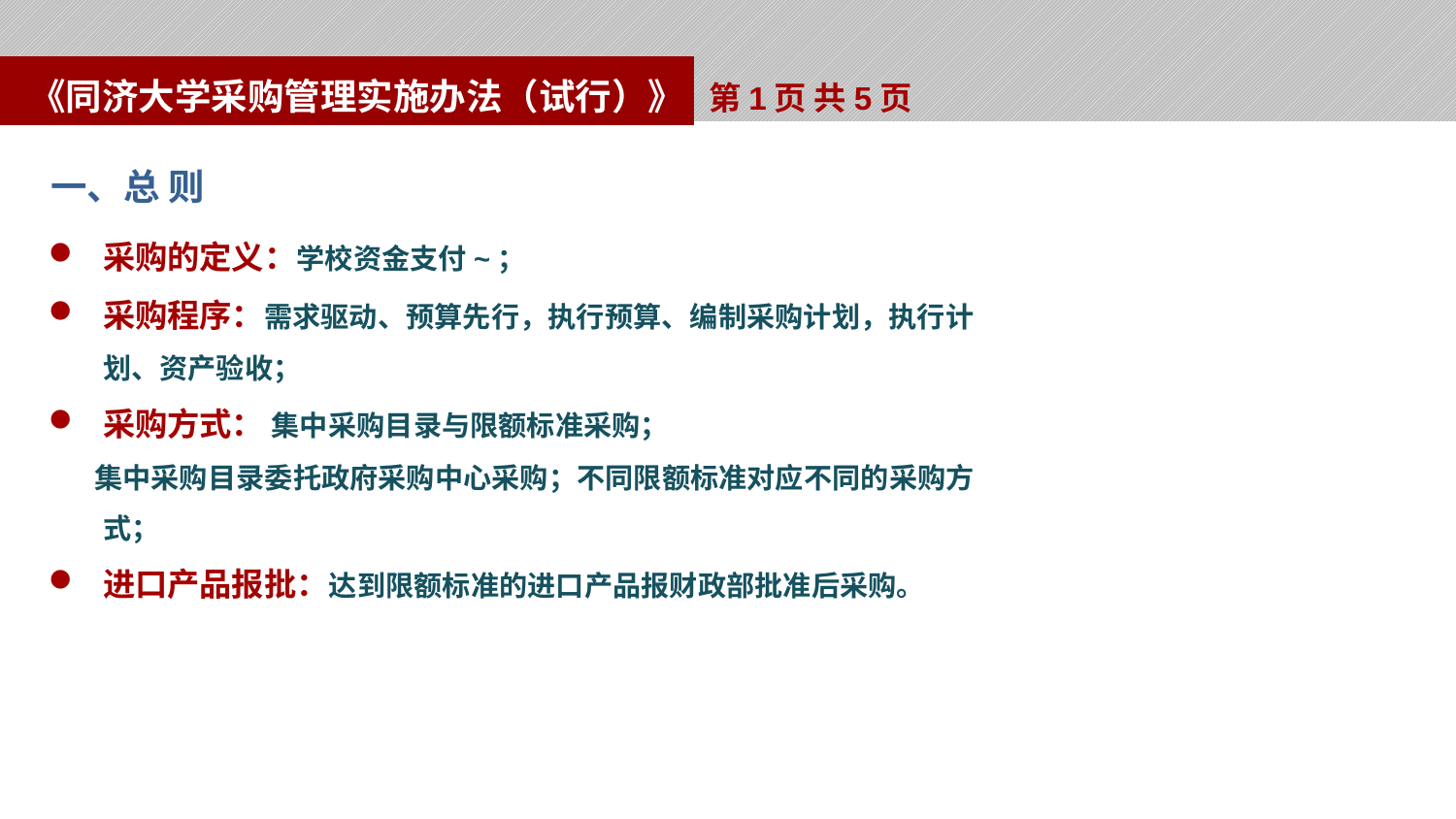

《同济大学采购管理实施办法（试行）》
第1页 共5页
一、总 则
采购的定义：学校资金支付~；
采购程序：需求驱动、预算先行，执行预算、编制采购计划，执行计划、资产验收；
采购方式： 集中采购目录与限额标准采购；
      集中采购目录委托政府采购中心采购；不同限额标准对应不同的采购方式；
进口产品报批：达到限额标准的进口产品报财政部批准后采购。